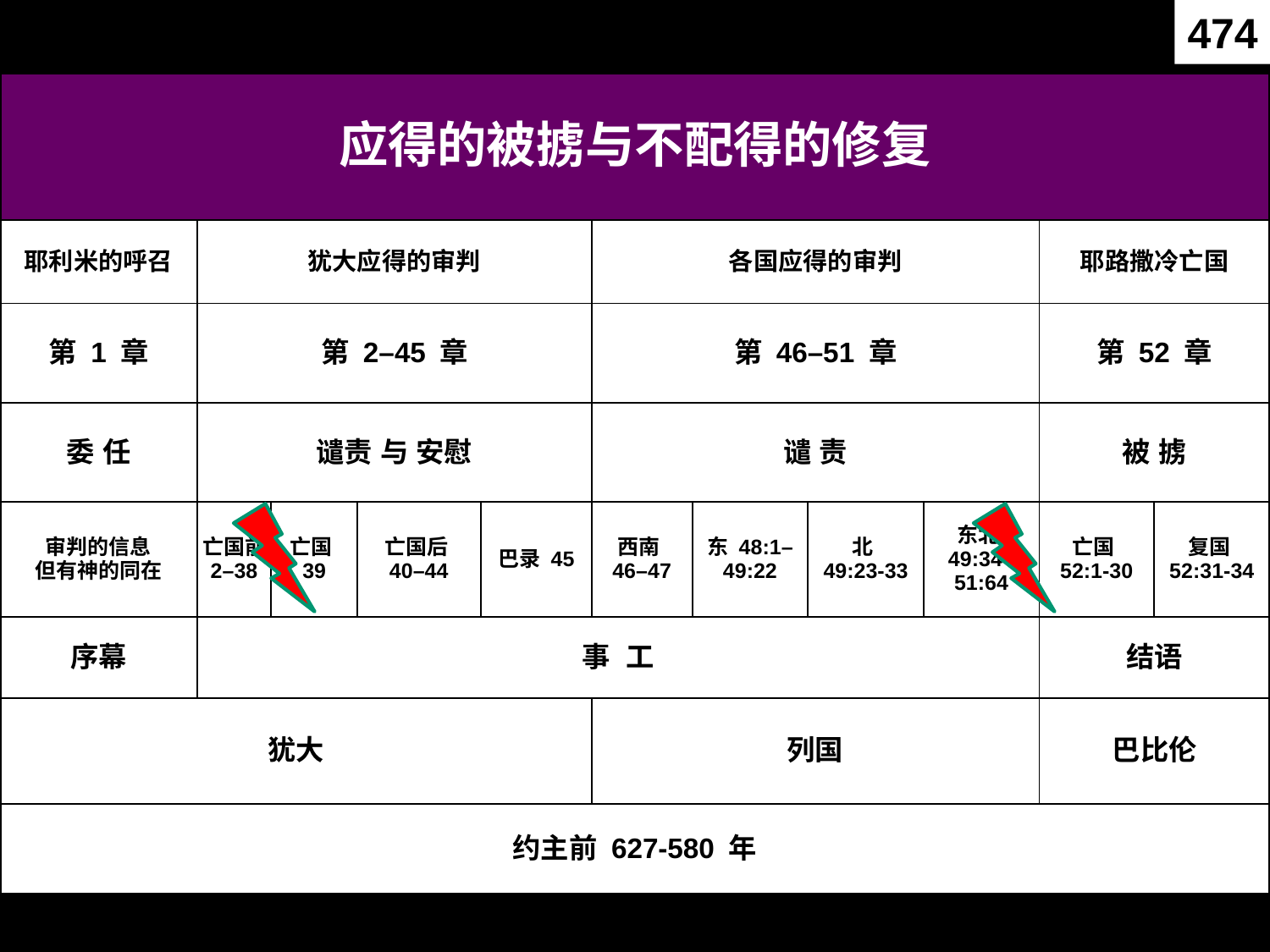

474
Book Chart
| 应得的被掳与不配得的修复 |  |  |  |  |  |  |  |  |  |  |
| --- | --- | --- | --- | --- | --- | --- | --- | --- | --- | --- |
| 耶利米的呼召 | 犹大应得的审判 |  |  |  | 各国应得的审判 |  |  |  | 耶路撒冷亡国 |  |
| 第 1 章 | 第 2–45 章 |  |  |  | 第 46–51 章 |  |  |  | 第 52 章 |  |
| 委 任 | 谴责 与 安慰 |  |  |  | 谴 责 |  |  |  | 被 掳 |  |
| 审判的信息 但有神的同在 | 亡国前 2–38 | 亡国 39 | 亡国后 40–44 | 巴录 45 | 西南 46–47 | 东 48:1–49:22 | 北 49:23-33 | 东北 49:34– 51:64 | 亡国 52:1-30 | 复国 52:31-34 |
| 序幕 | 事 工 |  |  |  |  |  |  |  | 结语 |  |
| 犹大 |  |  |  |  | 列国 |  |  |  | 巴比伦 |  |
| 约主前 627-580 年 |  |  |  |  |  |  |  |  |  |  |